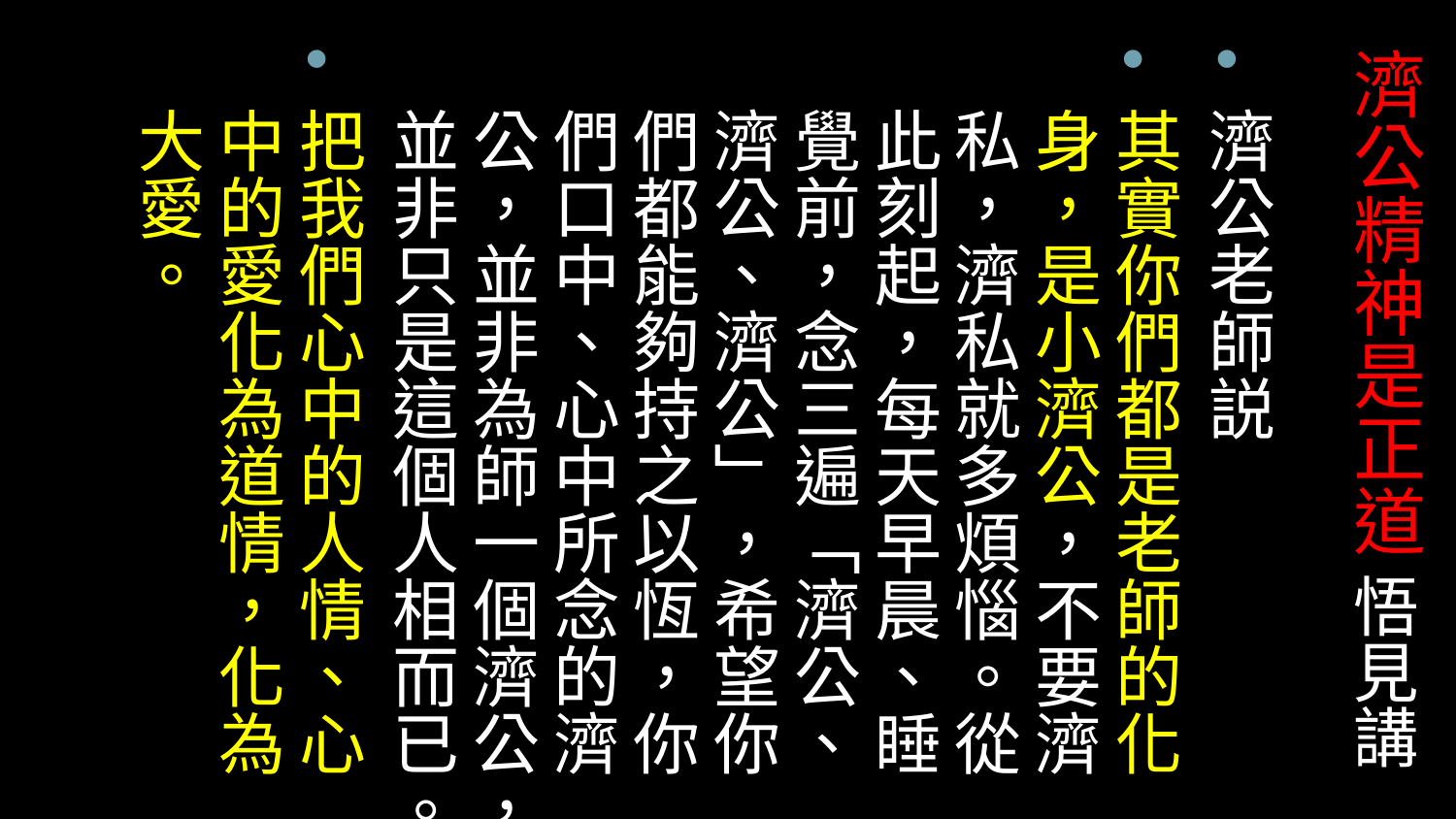

# 濟公精神是正道 悟見講
濟公老師説
其實你們都是老師的化身，是小濟公，不要濟私，濟私就多煩惱。從此刻起，每天早晨、睡覺前，念三遍「濟公、濟公、濟公」，希望你們都能夠持之以恆，你們口中、心中所念的濟公，並非為師一個濟公，並非只是這個人相而已。
把我們心中的人情、心中的愛化為道情，化為大愛。